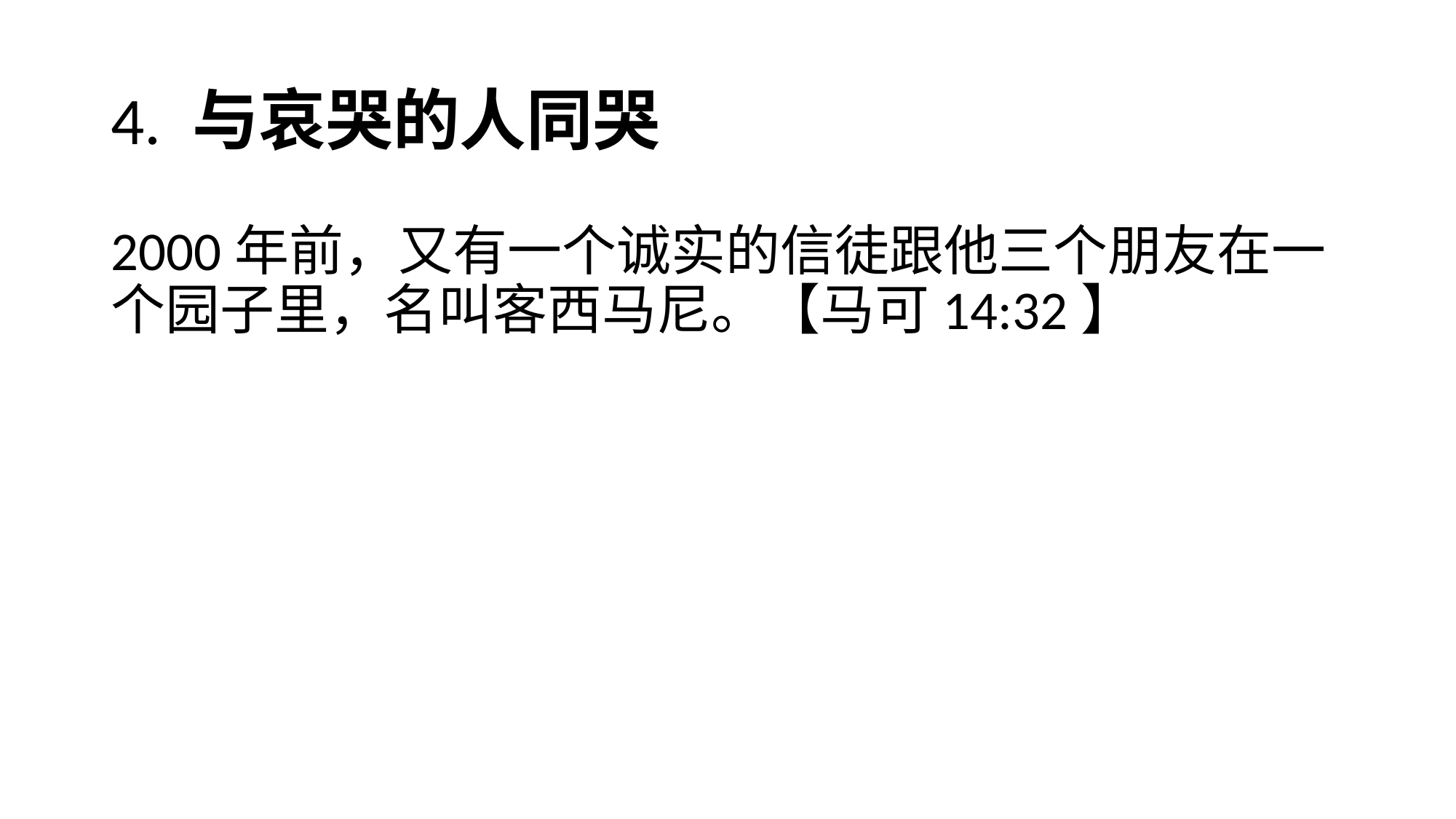

# 4. 与哀哭的人同哭
2000年前，又有一个诚实的信徒跟他三个朋友在一个园子里，名叫客西马尼。【马可14:32】